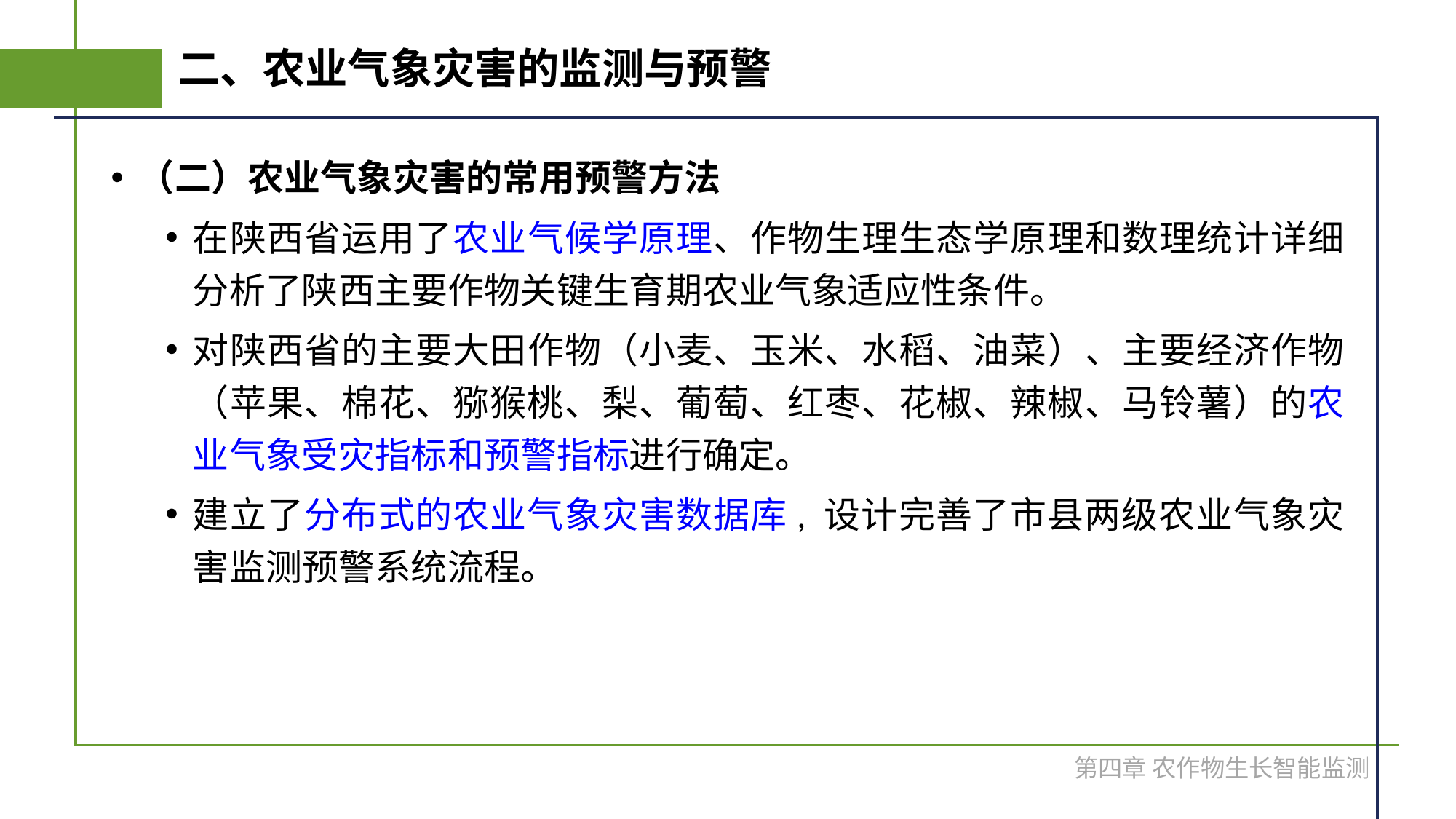

# 二、农业气象灾害的监测与预警
（二）农业气象灾害的常用预警方法
在陕西省运用了农业气候学原理、作物生理生态学原理和数理统计详细分析了陕西主要作物关键生育期农业气象适应性条件。
对陕西省的主要大田作物（小麦、玉米、水稻、油菜）、主要经济作物（苹果、棉花、猕猴桃、梨、葡萄、红枣、花椒、辣椒、马铃薯）的农业气象受灾指标和预警指标进行确定。
建立了分布式的农业气象灾害数据库, 设计完善了市县两级农业气象灾害监测预警系统流程。

第四章 农作物生长智能监测